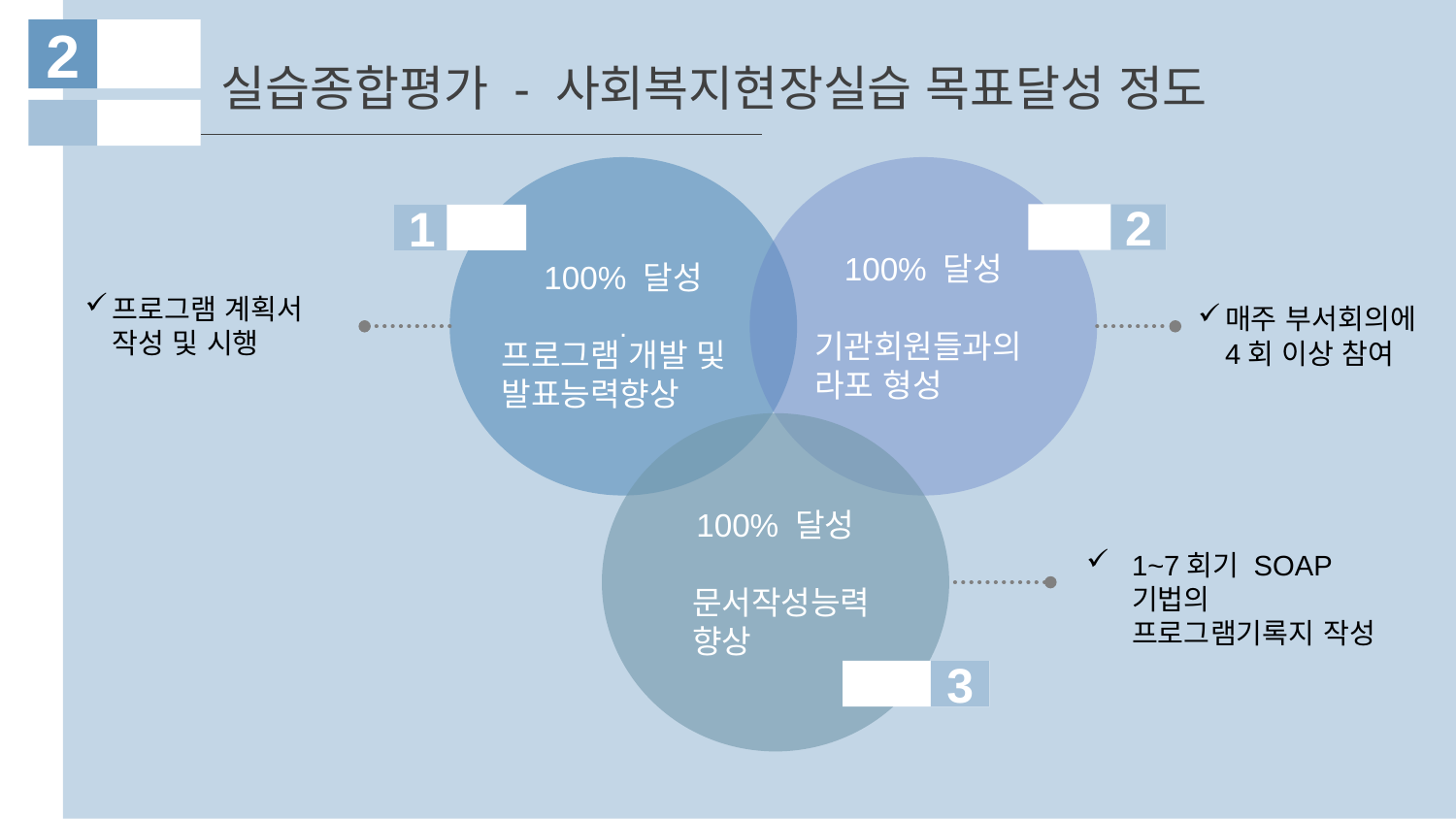

2
실습종합평가 - 사회복지현장실습 목표달성 정도

.
100% 달성

기관회원들과의 라포 형성
100% 달성

  문서작성능력
  향상

2

1
100% 달성

프로그램 개발 및 발표능력향상
프로그램 계획서 작성 및 시행
매주 부서회의에 4회 이상 참여
1~7회기 SOAP기법의 프로그램기록지 작성

3